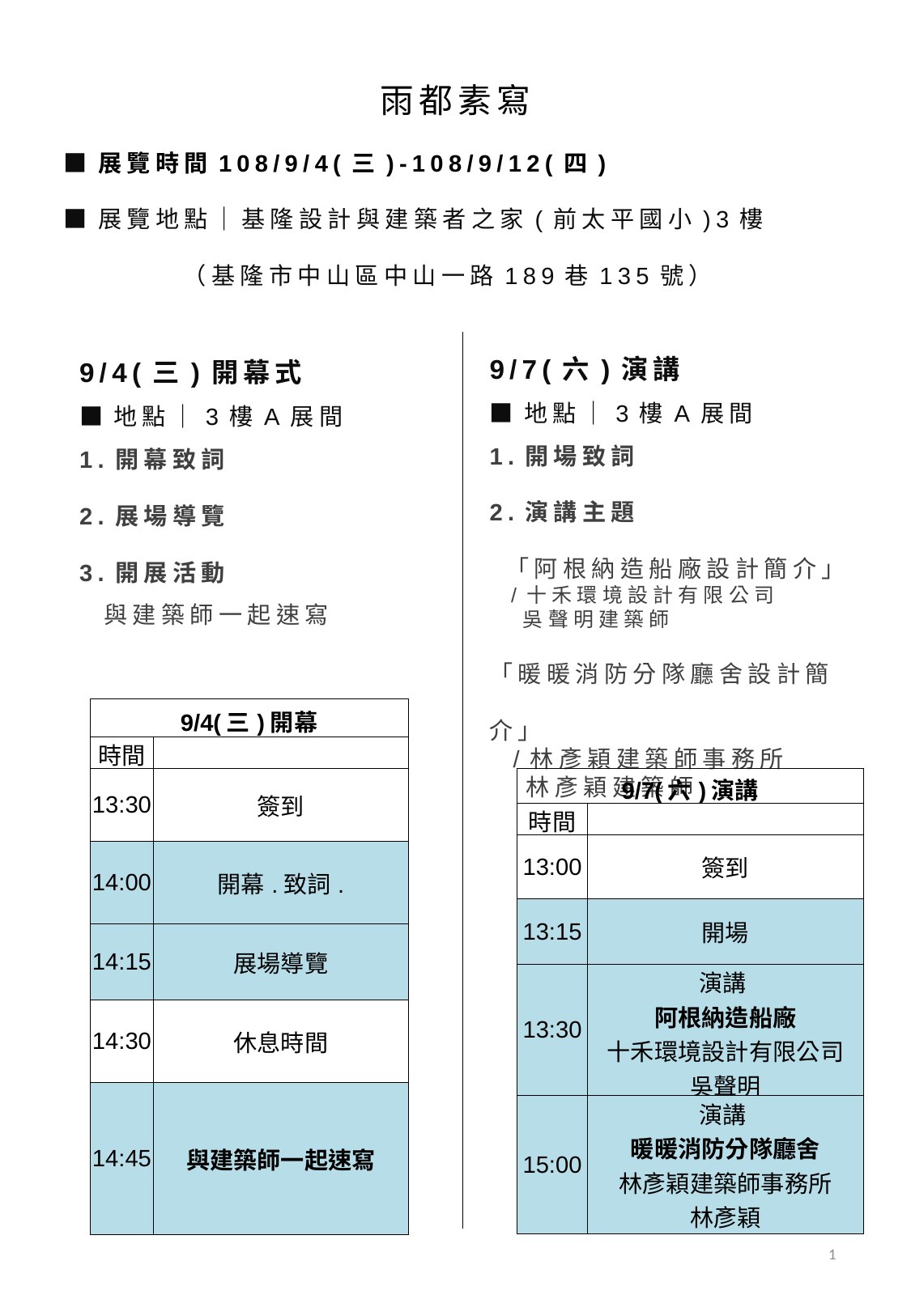

雨都素寫
     ■展覽時間108/9/4(三)-108/9/12(四)
     ■展覽地點｜基隆設計與建築者之家(前太平國小)3樓
                （基隆市中山區中山一路189巷135號）
9/7(六)演講
■地點｜3樓A展間
1.開場致詞
2.演講主題
 「阿根納造船廠設計簡介」
  /十禾環境設計有限公司
   吳聲明建築師
「暖暖消防分隊廳舍設計簡介」
  /林彥穎建築師事務所
   林彥穎建築師
9/4(三)開幕式
■地點｜3樓A展間
1.開幕致詞
2.展場導覽
3.開展活動
與建築師一起速寫
| 9/4(三)開幕 |  |
| --- | --- |
| 時間 |  |
| 13:30 | 簽到 |
| 14:00 | 開幕.致詞. |
| 14:15 | 展場導覽 |
| 14:30 | 休息時間 |
| 14:45 | 與建築師一起速寫 |
| 9/7(六)演講 |  |
| --- | --- |
| 時間 |  |
| 13:00 | 簽到 |
| 13:15 | 開場 |
| 13:30 | 演講 阿根納造船廠 十禾環境設計有限公司 吳聲明 |
| 15:00 | 演講 暖暖消防分隊廳舍 林彥穎建築師事務所 林彥穎 |
1